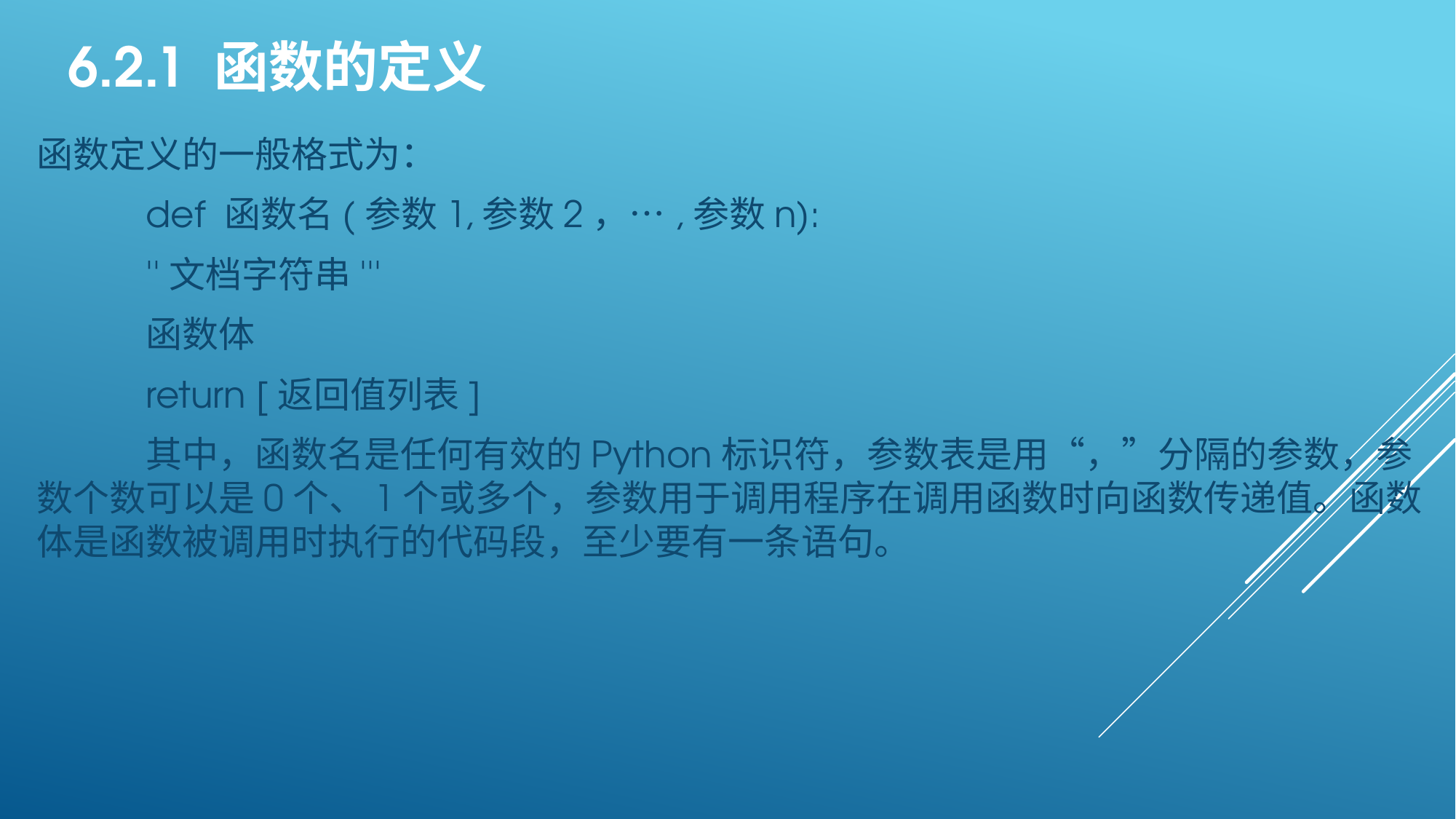

# 6.2.1 函数的定义
函数定义的一般格式为：
	def 函数名(参数1,参数2，…,参数n):
	''文档字符串'''
	函数体
	return [返回值列表]
	其中，函数名是任何有效的Python标识符，参数表是用“，”分隔的参数，参数个数可以是0个、1个或多个，参数用于调用程序在调用函数时向函数传递值。函数体是函数被调用时执行的代码段，至少要有一条语句。